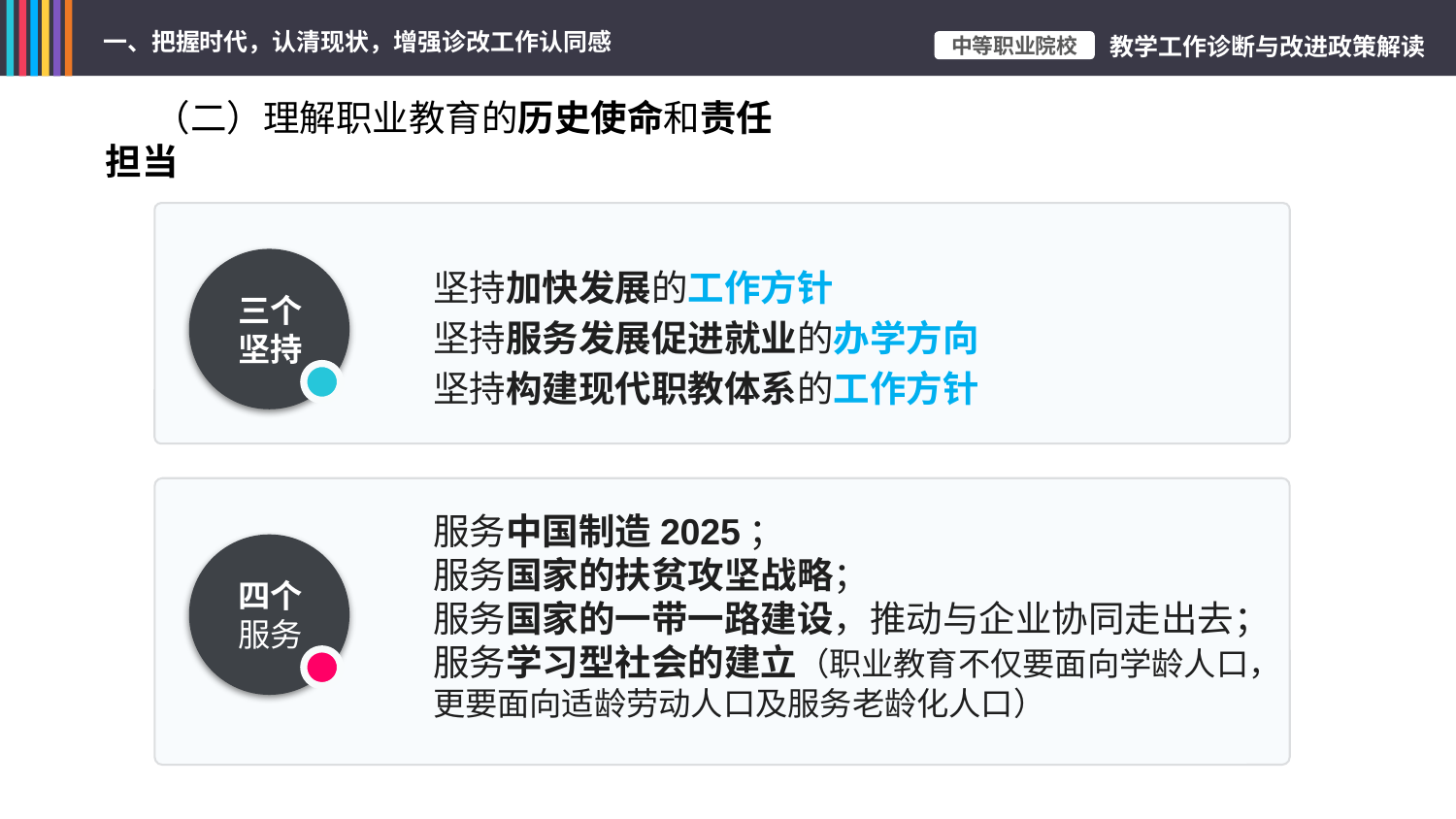

（二）理解职业教育的历史使命和责任担当

坚持加快发展的工作方针
坚持服务发展促进就业的办学方向
坚持构建现代职教体系的工作方针
三个
坚持

服务中国制造2025；
服务国家的扶贫攻坚战略；
服务国家的一带一路建设，推动与企业协同走出去；
服务学习型社会的建立（职业教育不仅要面向学龄人口，更要面向适龄劳动人口及服务老龄化人口）

四个
服务